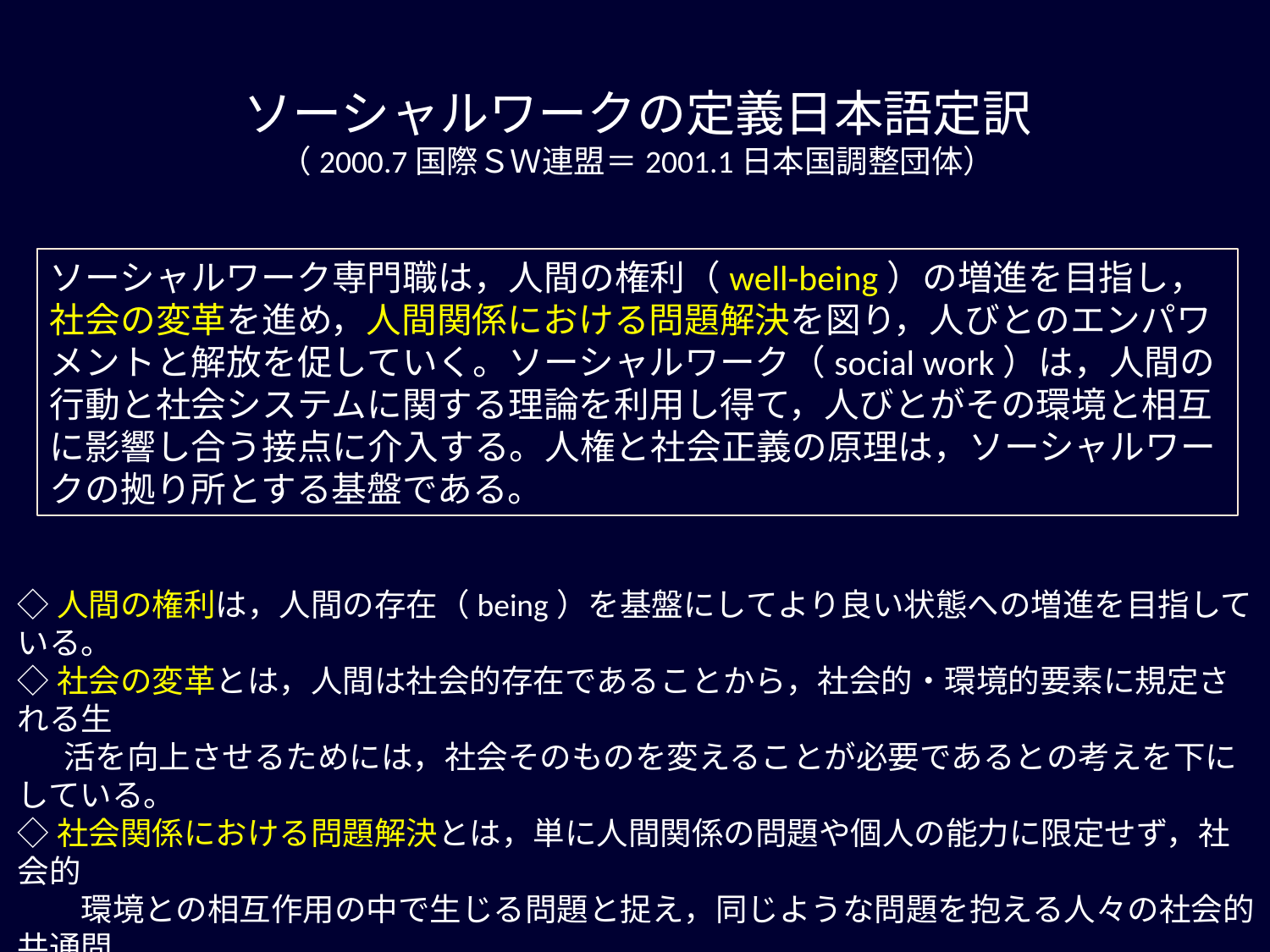

ソーシャルワークの定義日本語定訳
（2000.7国際ＳＷ連盟＝2001.1日本国調整団体）
ソーシャルワーク専門職は，人間の権利（well-being）の増進を目指し，社会の変革を進め，人間関係における問題解決を図り，人びとのエンパワメントと解放を促していく。ソーシャルワーク（social work）は，人間の行動と社会システムに関する理論を利用し得て，人びとがその環境と相互に影響し合う接点に介入する。人権と社会正義の原理は，ソーシャルワークの拠り所とする基盤である。
◇人間の権利は，人間の存在（being）を基盤にしてより良い状態への増進を目指している。
◇社会の変革とは，人間は社会的存在であることから，社会的・環境的要素に規定される生
　  活を向上させるためには，社会そのものを変えることが必要であるとの考えを下にしている。
◇社会関係における問題解決とは，単に人間関係の問題や個人の能力に限定せず，社会的
　　環境との相互作用の中で生じる問題と捉え，同じような問題を抱える人々の社会的共通問
　　題として対応する。
◇ソーシャルワークとは，人権を擁護し社会正義の実現を図るところに価値を置いた実践。